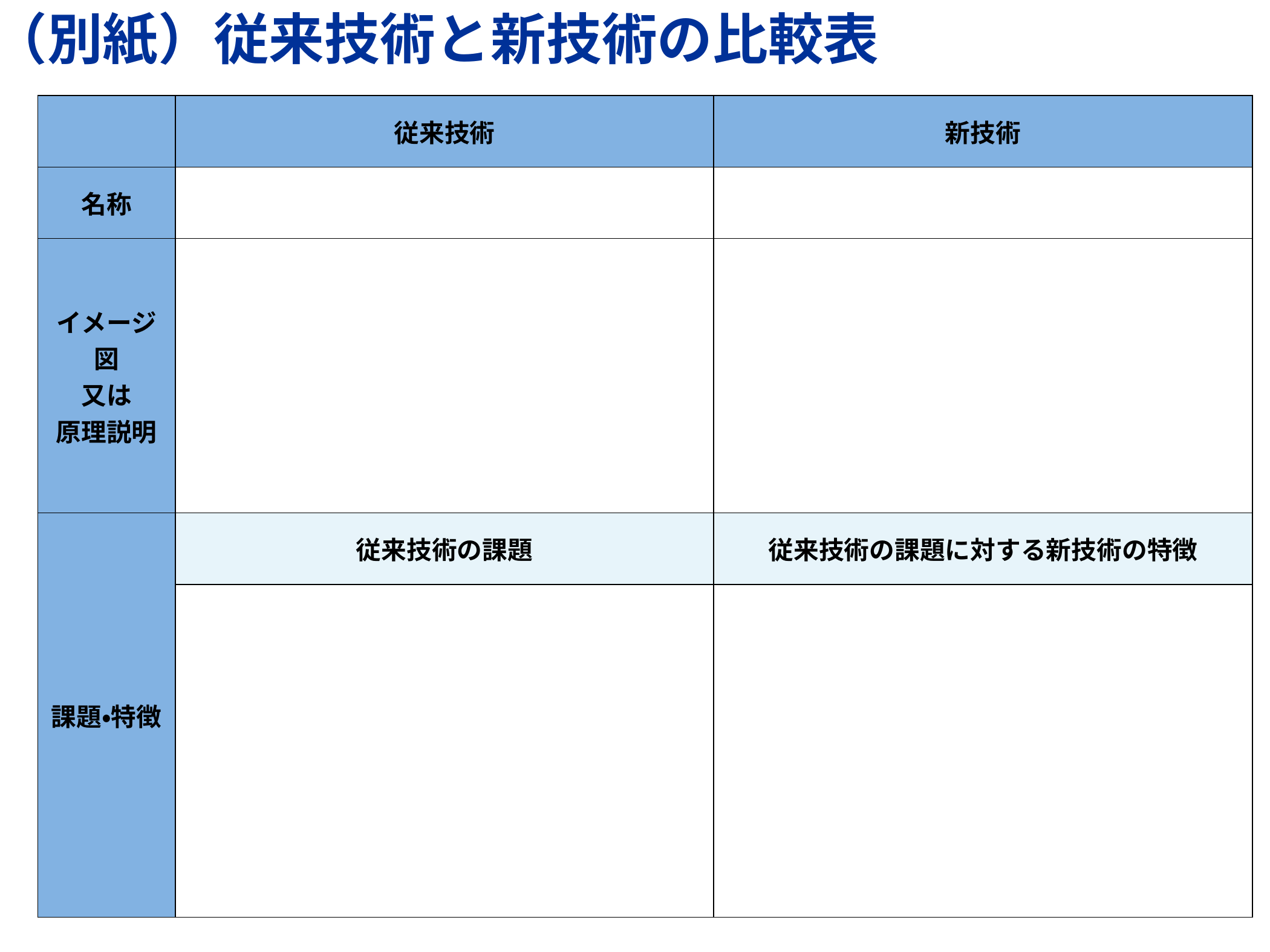

（別紙）従来技術と新技術の比較表
|  | 従来技術 | 新技術 |
| --- | --- | --- |
| 名称 |  |  |
| イメージ図 又は 原理説明 |  |  |
| 課題・特徴 | 従来技術の課題 | 従来技術の課題に対する新技術の特徴 |
|  |  |  |